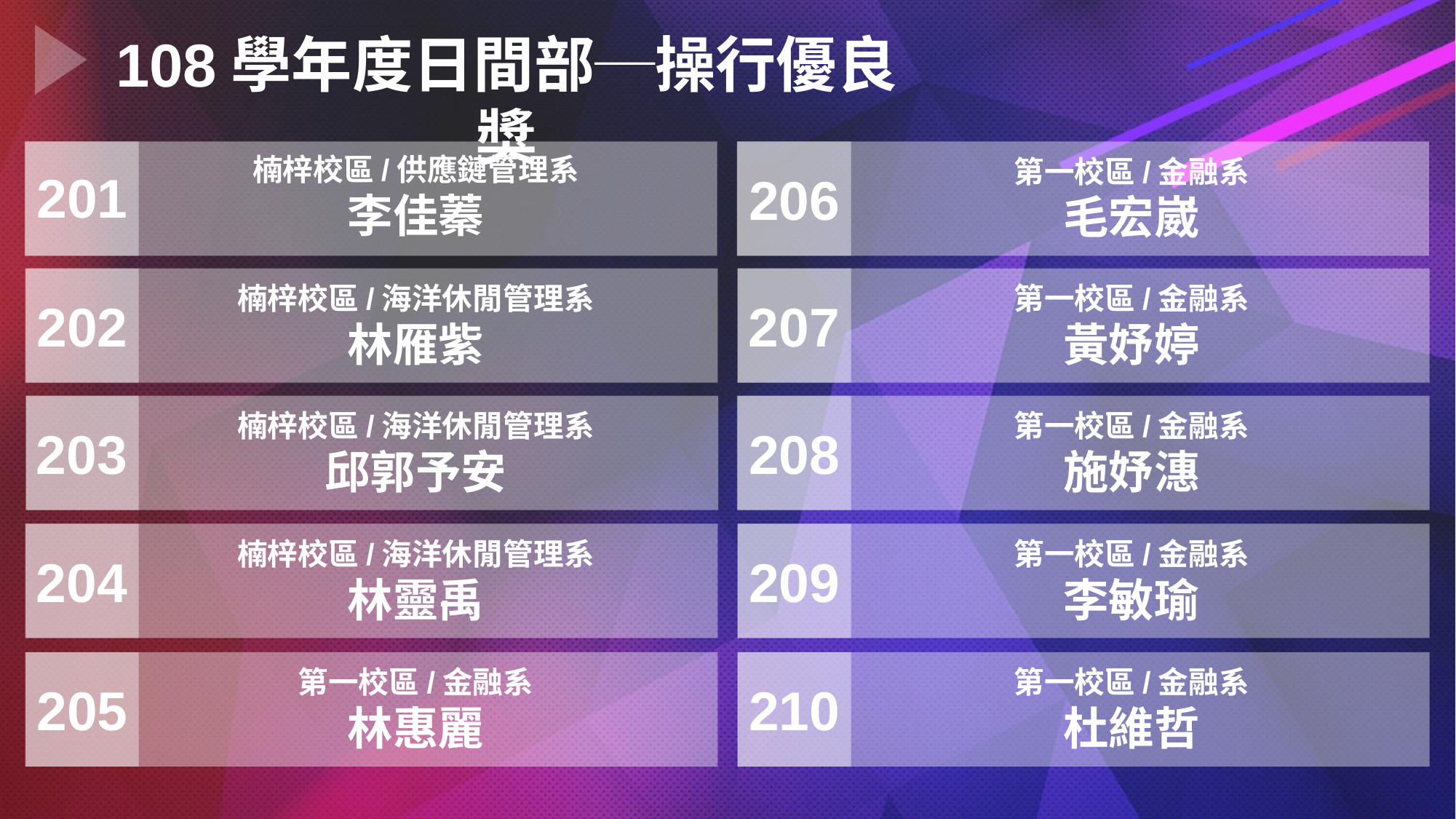

108學年度日間部─操行優良獎

楠梓校區/供應鏈管理系
李佳蓁
第一校區/金融系
毛宏崴
201
206

楠梓校區/海洋休閒管理系
林雁紫
第一校區/金融系
黃妤婷
207
202

楠梓校區/海洋休閒管理系
邱郭予安
第一校區/金融系
施妤潓
208
203

楠梓校區/海洋休閒管理系
林靈禹
第一校區/金融系
李敏瑜
204
209

第一校區/金融系
林惠麗
第一校區/金融系
杜維哲
205
210